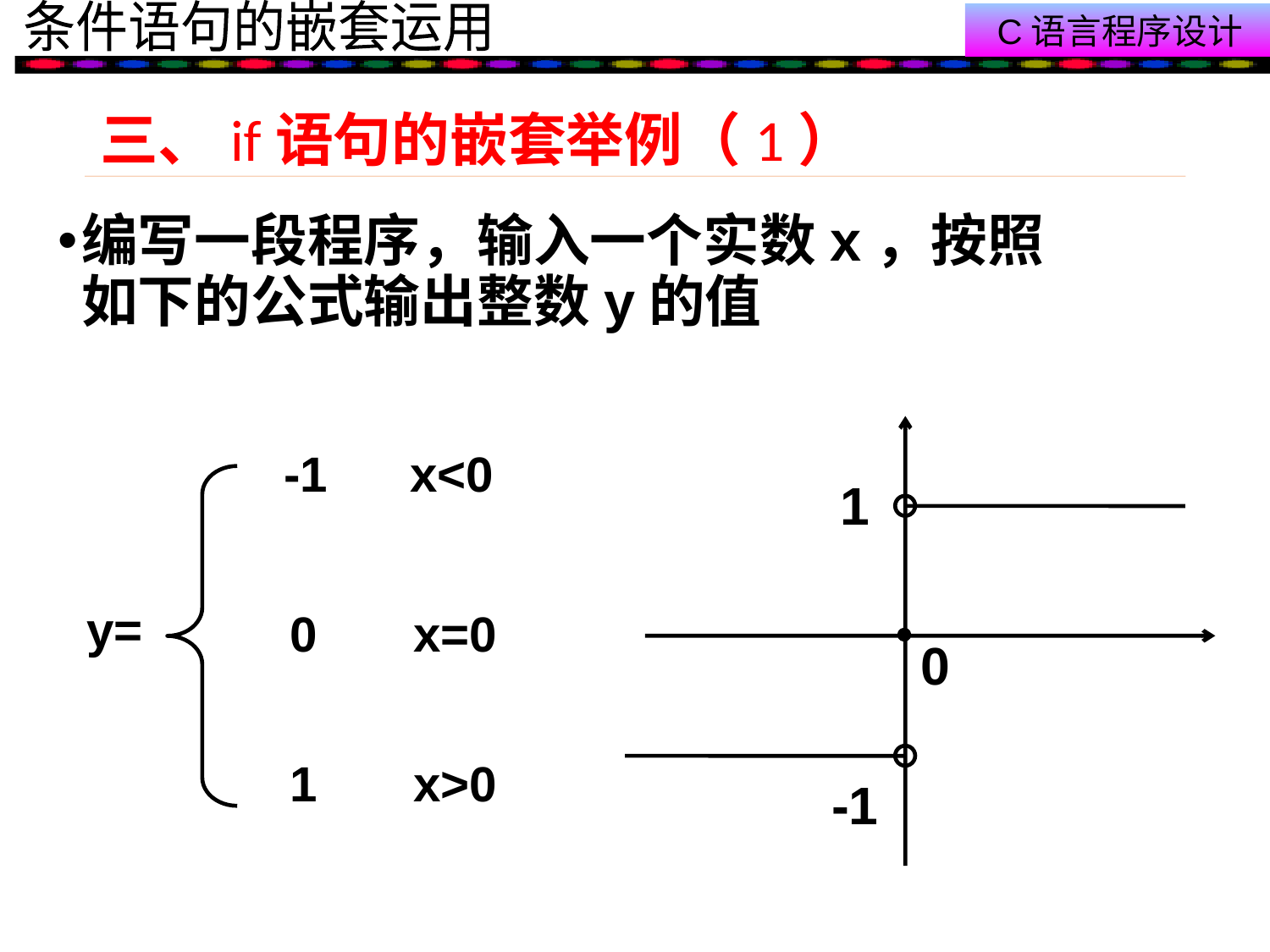

# 三、if语句的嵌套举例（1）
编写一段程序，输入一个实数x，按照如下的公式输出整数y的值

1

0

-1
 -1      x<0

y=
0       x=0
1       x>0